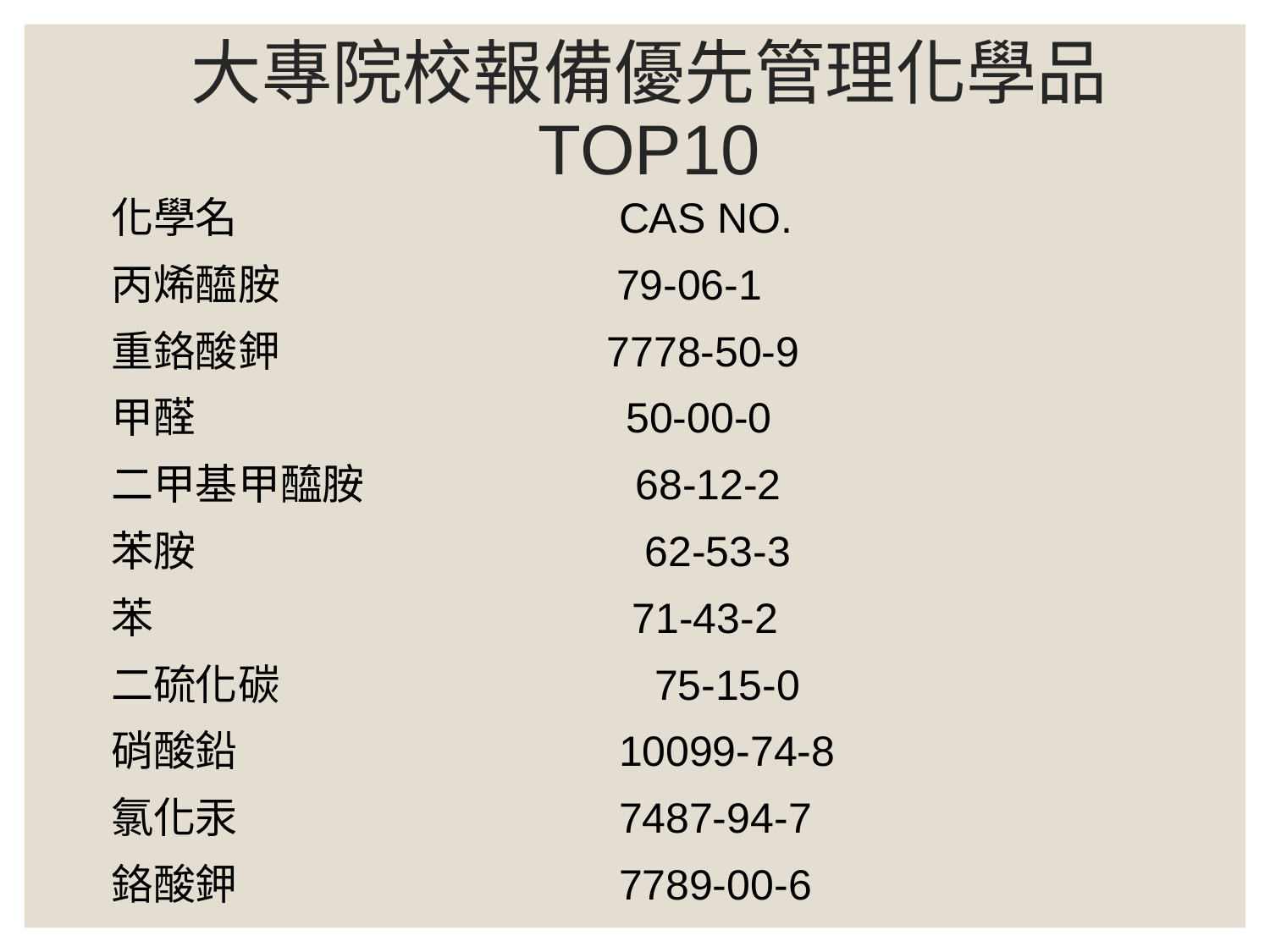

# 大專院校報備優先管理化學品 TOP10
化學名			CAS NO.
丙烯醯胺		            79-06-1
重鉻酸鉀		           7778-50-9
甲醛			             50-00-0
二甲基甲醯胺	              68-12-2
苯胺			               62-53-3
苯		                           71-43-2
二硫化碳		                75-15-0
硝酸鉛			10099-74-8
氯化汞			7487-94-7
鉻酸鉀			7789-00-6